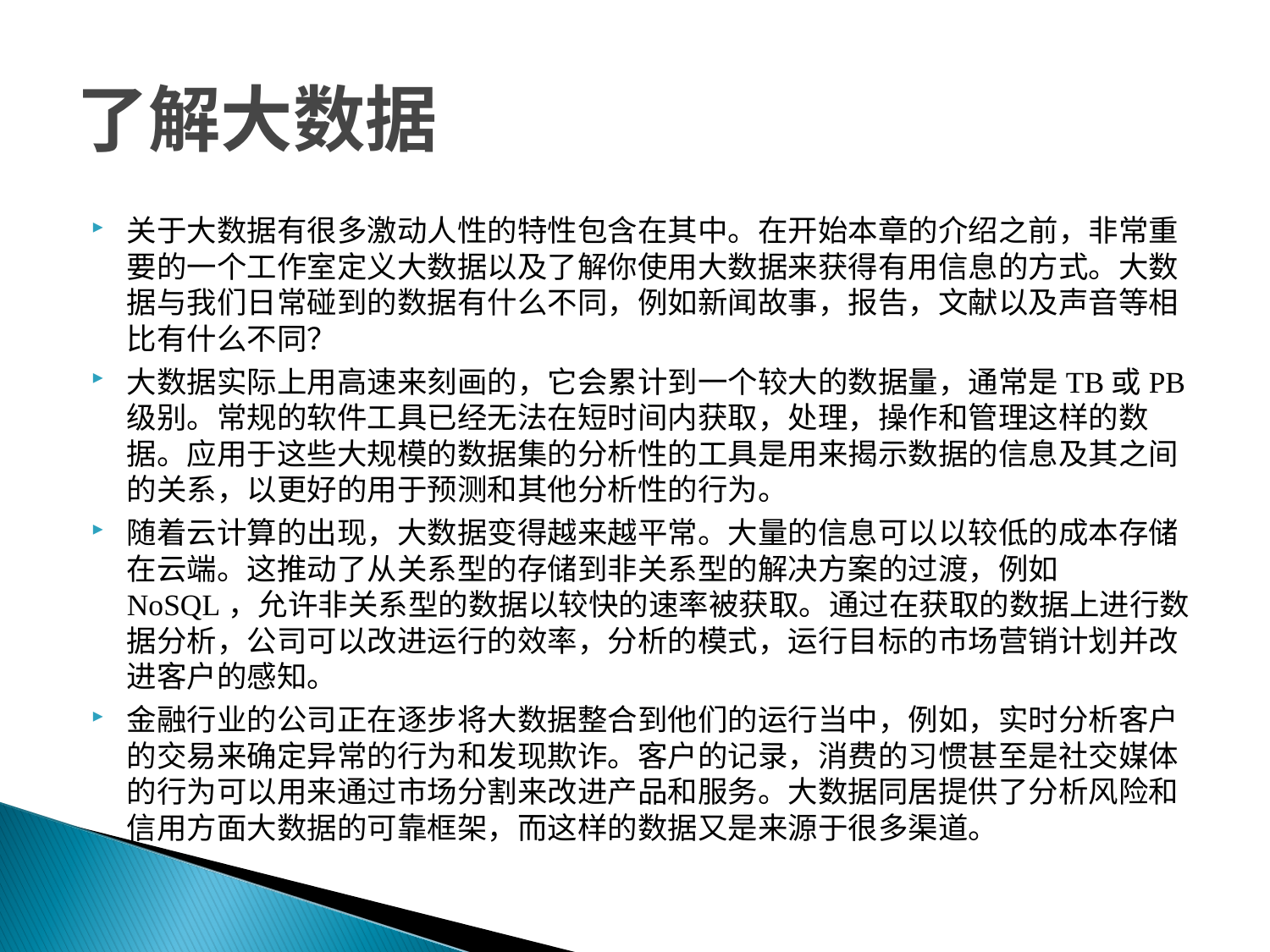

# 了解大数据
关于大数据有很多激动人性的特性包含在其中。在开始本章的介绍之前，非常重要的一个工作室定义大数据以及了解你使用大数据来获得有用信息的方式。大数据与我们日常碰到的数据有什么不同，例如新闻故事，报告，文献以及声音等相比有什么不同？
大数据实际上用高速来刻画的，它会累计到一个较大的数据量，通常是TB或PB级别。常规的软件工具已经无法在短时间内获取，处理，操作和管理这样的数据。应用于这些大规模的数据集的分析性的工具是用来揭示数据的信息及其之间的关系，以更好的用于预测和其他分析性的行为。
随着云计算的出现，大数据变得越来越平常。大量的信息可以以较低的成本存储在云端。这推动了从关系型的存储到非关系型的解决方案的过渡，例如NoSQL，允许非关系型的数据以较快的速率被获取。通过在获取的数据上进行数据分析，公司可以改进运行的效率，分析的模式，运行目标的市场营销计划并改进客户的感知。
金融行业的公司正在逐步将大数据整合到他们的运行当中，例如，实时分析客户的交易来确定异常的行为和发现欺诈。客户的记录，消费的习惯甚至是社交媒体的行为可以用来通过市场分割来改进产品和服务。大数据同居提供了分析风险和信用方面大数据的可靠框架，而这样的数据又是来源于很多渠道。